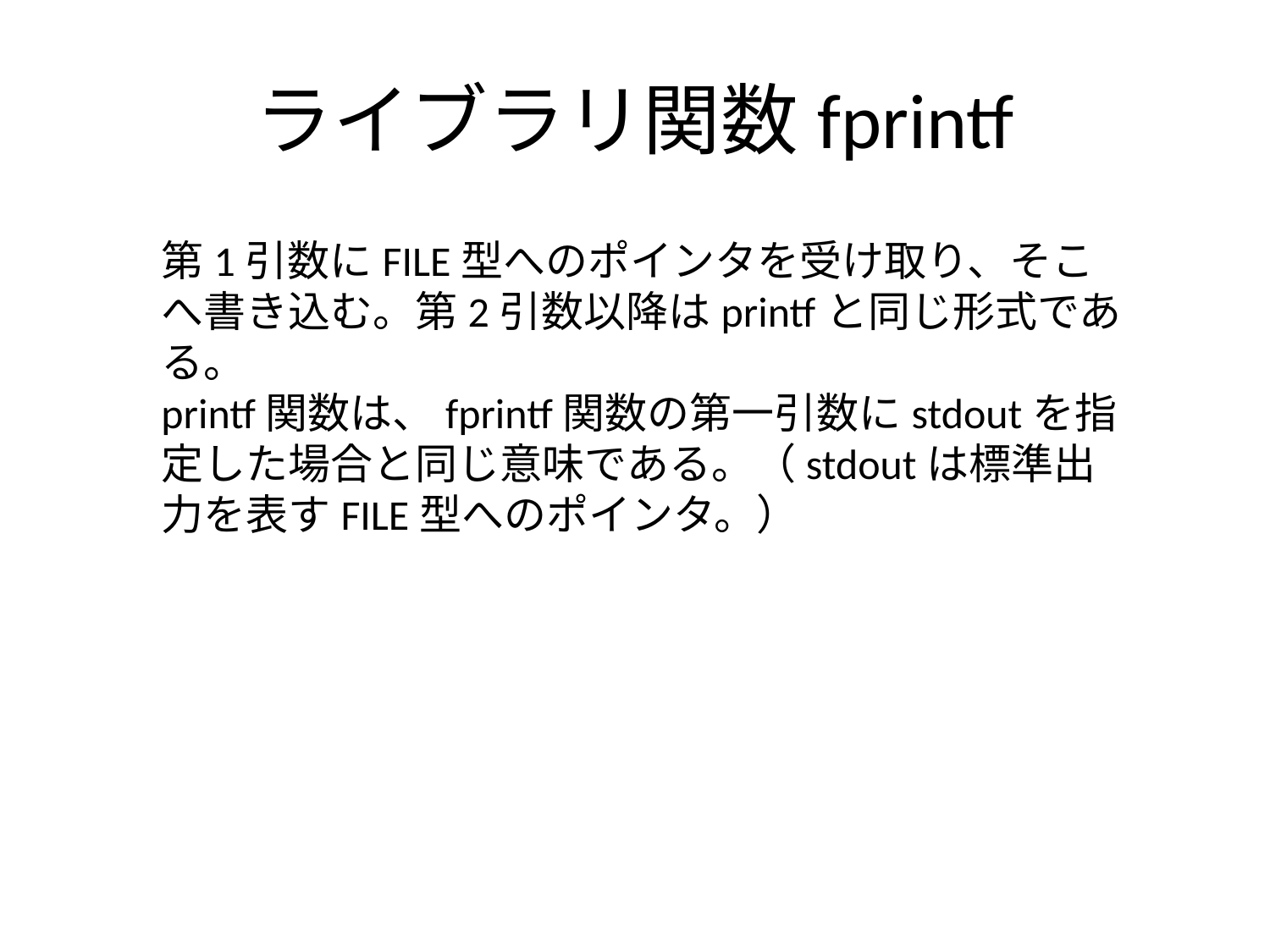

# ライブラリ関数fprintf
第1引数にFILE型へのポインタを受け取り、そこへ書き込む。第2引数以降はprintfと同じ形式である。
printf関数は、fprintf関数の第一引数にstdoutを指定した場合と同じ意味である。（stdoutは標準出力を表すFILE型へのポインタ。）